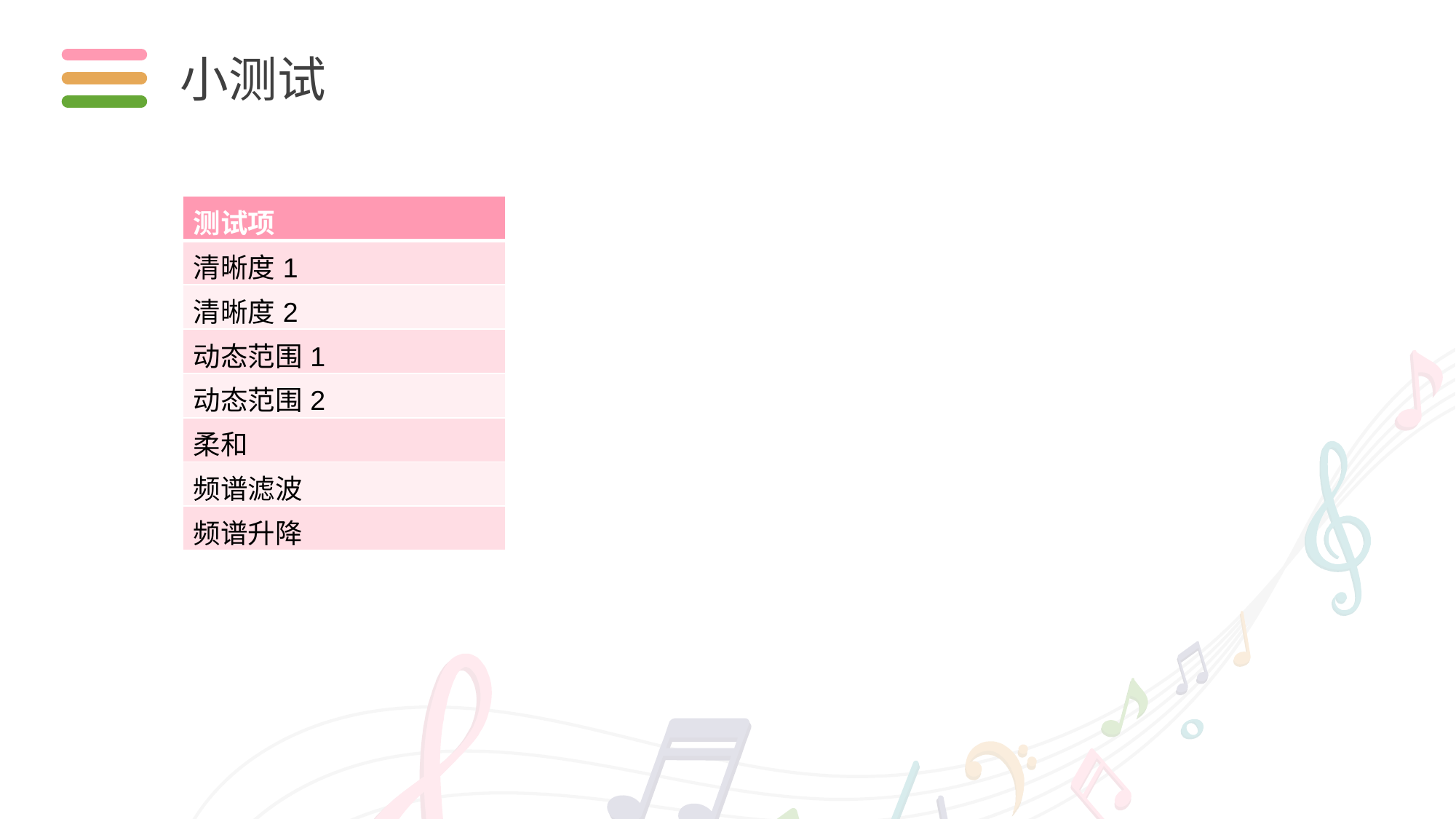

小测试
| 测试项 |
| --- |
| 清晰度1 |
| 清晰度2 |
| 动态范围1 |
| 动态范围2 |
| 柔和 |
| 频谱滤波 |
| 频谱升降 |